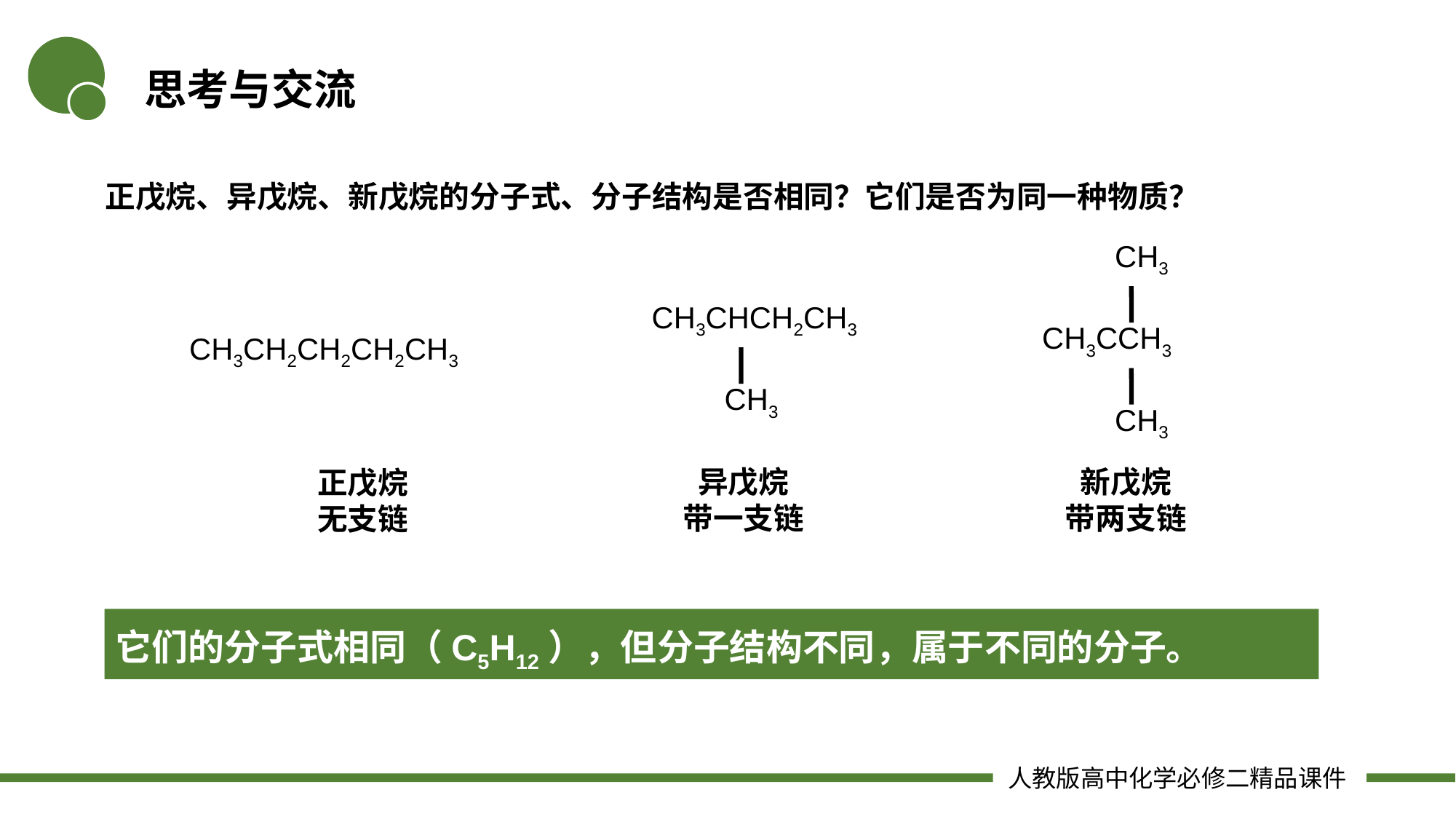

思考与交流
       正戊烷、异戊烷、新戊烷的分子式、分子结构是否相同？它们是否为同一种物质？
CH3

CH3CCH3

CH3
CH3CHCH2CH3

CH3
CH3CH2CH2CH2CH3
异戊烷
带一支链
新戊烷
带两支链
正戊烷
无支链
它们的分子式相同（C5H12），但分子结构不同，属于不同的分子。